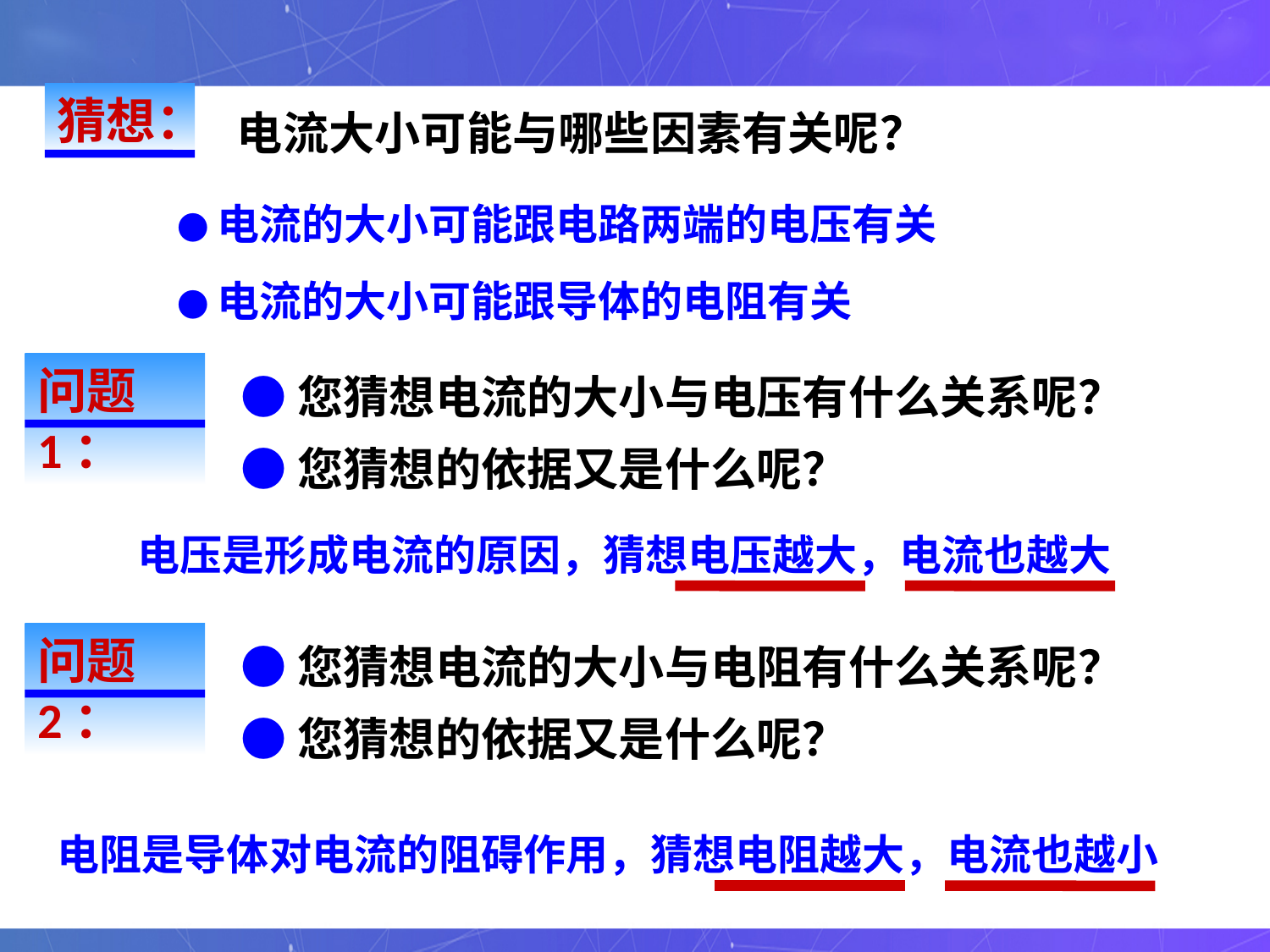

猜想：

电流大小可能与哪些因素有关呢？
●电流的大小可能跟电路两端的电压有关
●电流的大小可能跟导体的电阻有关
●您猜想电流的大小与电压有什么关系呢？
●您猜想的依据又是什么呢？
问题1：

电压是形成电流的原因，猜想电压越大，电流也越大
●您猜想电流的大小与电阻有什么关系呢？
●您猜想的依据又是什么呢？
问题2：

电阻是导体对电流的阻碍作用，猜想电阻越大，电流也越小